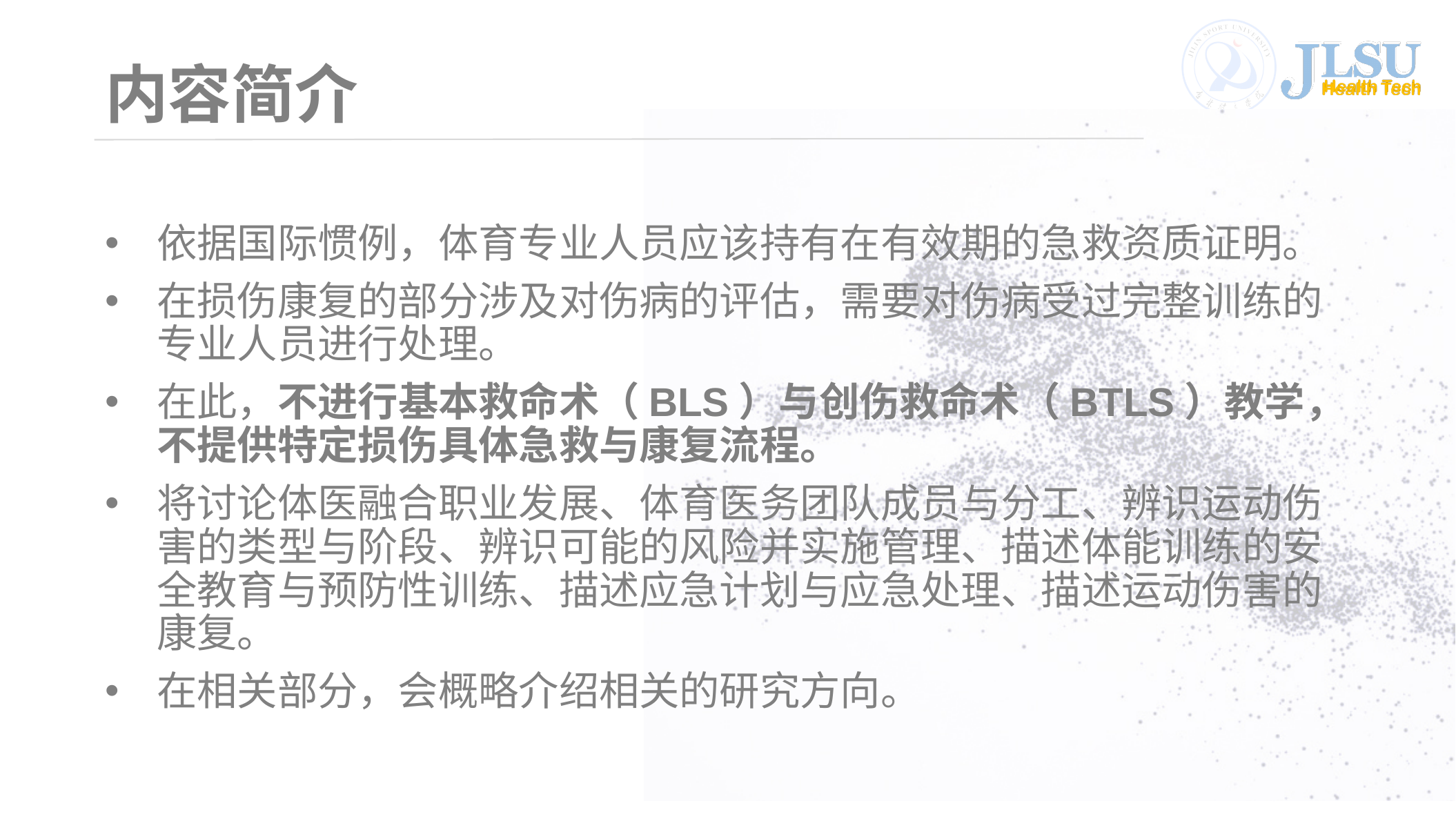

# 内容简介
依据国际惯例，体育专业人员应该持有在有效期的急救资质证明。
在损伤康复的部分涉及对伤病的评估，需要对伤病受过完整训练的专业人员进行处理。
在此，不进行基本救命术（BLS）与创伤救命术（BTLS）教学，不提供特定损伤具体急救与康复流程。
将讨论体医融合职业发展、体育医务团队成员与分工、辨识运动伤害的类型与阶段、辨识可能的风险并实施管理、描述体能训练的安全教育与预防性训练、描述应急计划与应急处理、描述运动伤害的康复。
在相关部分，会概略介绍相关的研究方向。